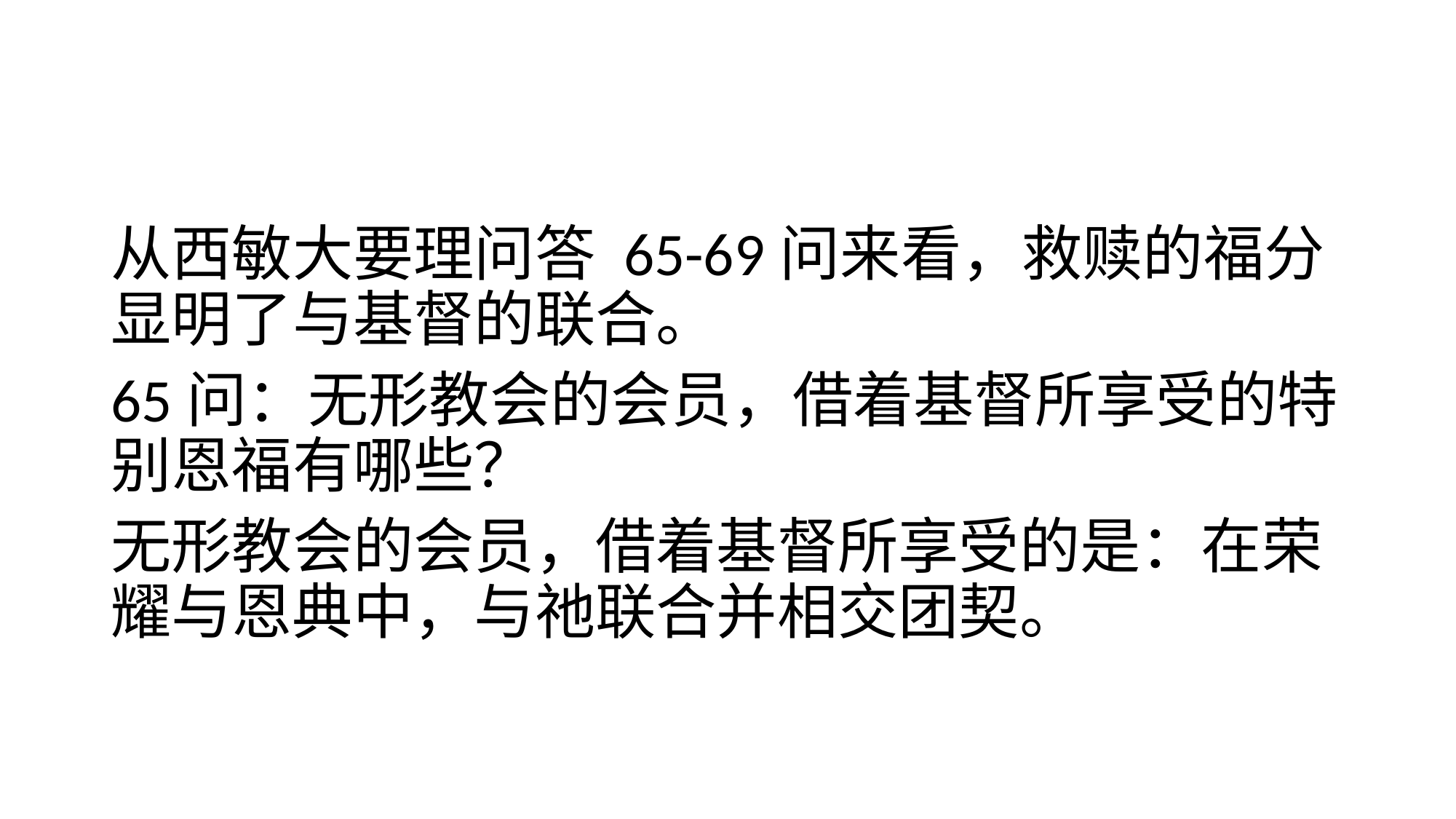

#
从西敏大要理问答 65-69问来看，救赎的福分显明了与基督的联合。
65问：无形教会的会员，借着基督所享受的特别恩福有哪些？
无形教会的会员，借着基督所享受的是：在荣耀与恩典中，与祂联合并相交团契。